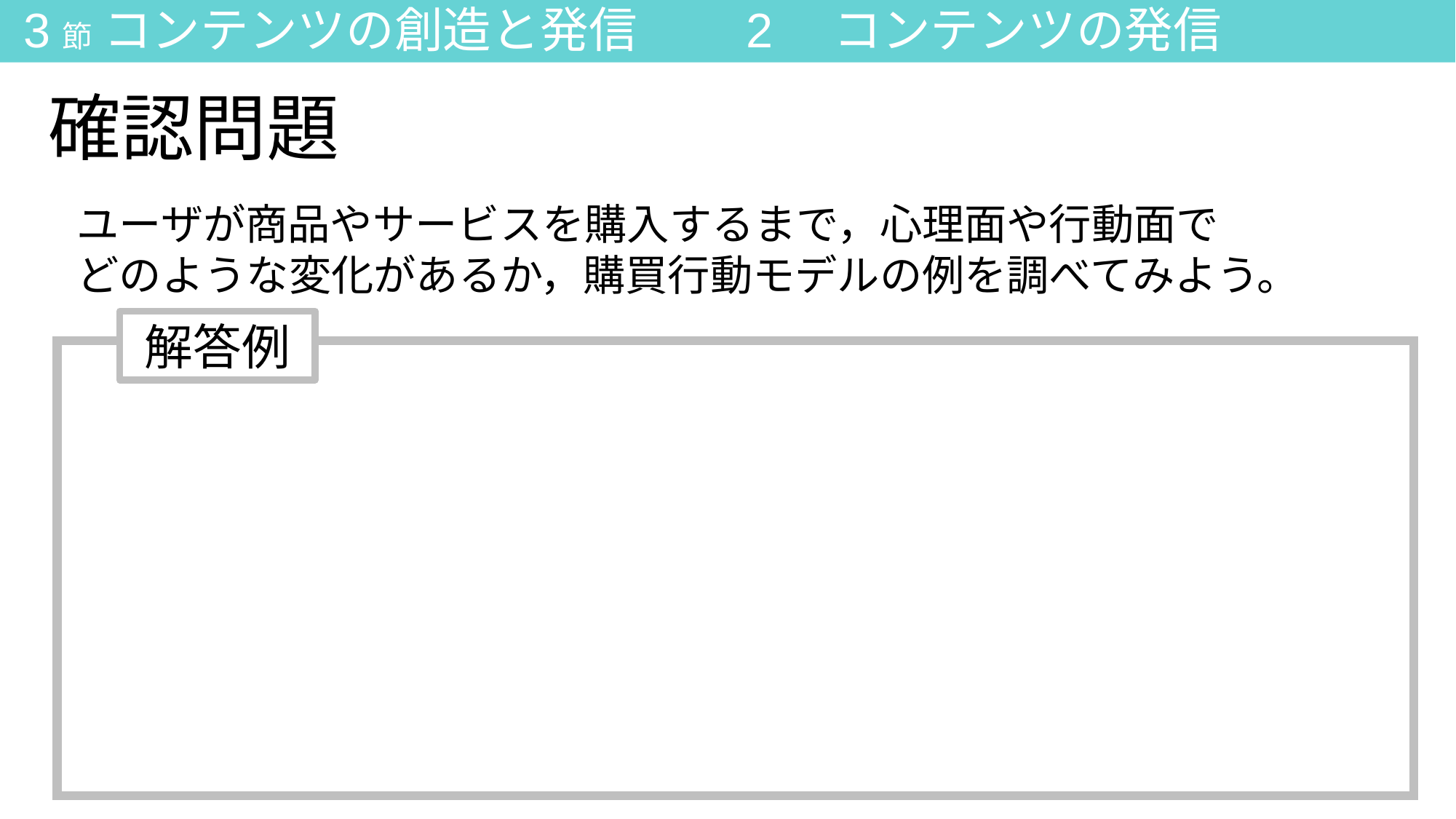

3節 コンテンツの創造と発信　　2　コンテンツの発信
# 確認問題
ユーザが商品やサービスを購入するまで，心理面や行動面で
どのような変化があるか，購買行動モデルの例を調べてみよう。
解答例